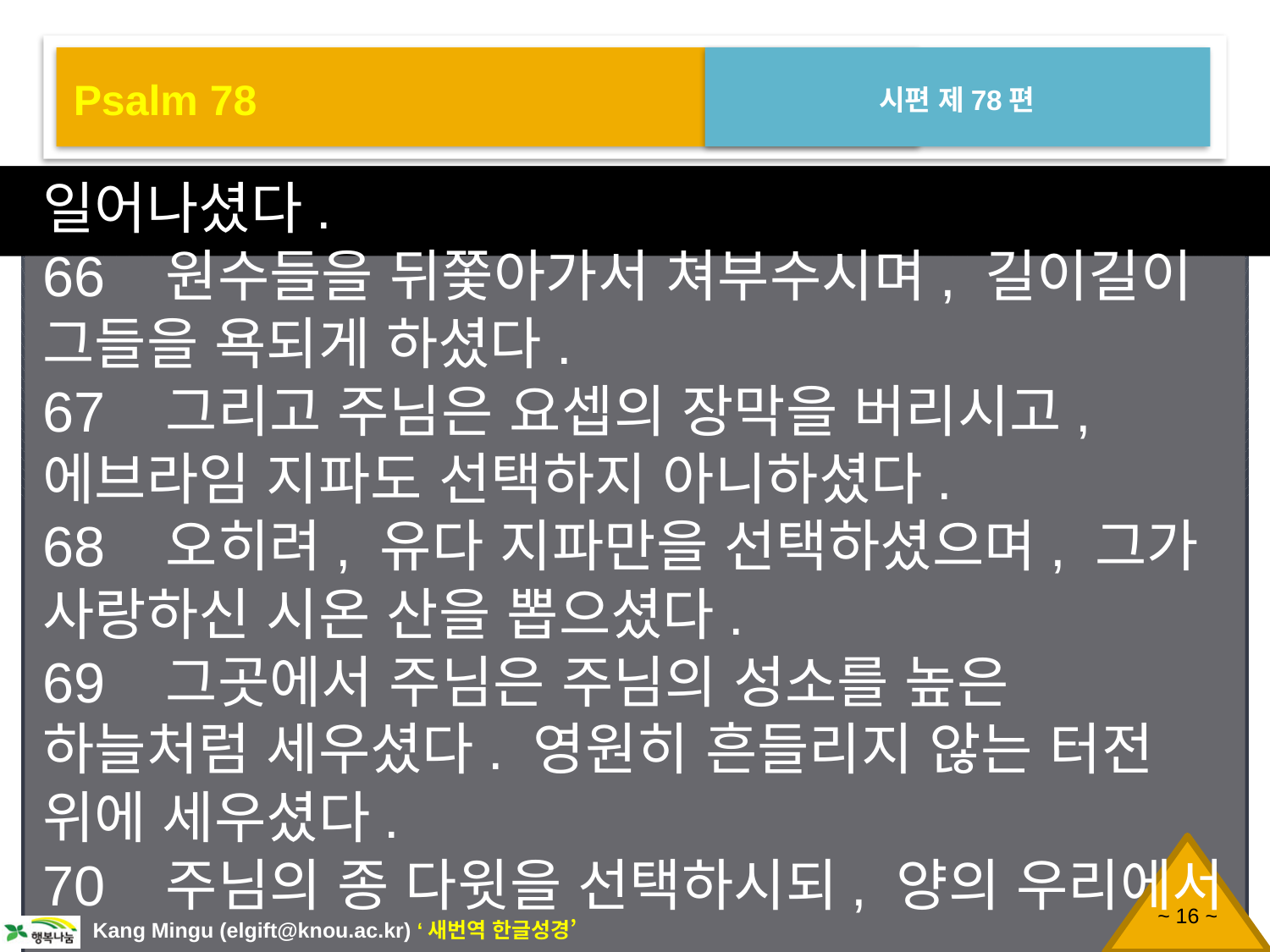

Psalm 78
시편 제78편
일어나셨다.
66   원수들을 뒤쫓아가서 쳐부수시며, 길이길이 그들을 욕되게 하셨다.
67   그리고 주님은 요셉의 장막을 버리시고, 에브라임 지파도 선택하지 아니하셨다.
68   오히려, 유다 지파만을 선택하셨으며, 그가 사랑하신 시온 산을 뽑으셨다.
69   그곳에서 주님은 주님의 성소를 높은 하늘처럼 세우셨다. 영원히 흔들리지 않는 터전 위에 세우셨다.
70   주님의 종 다윗을 선택하시되, 양의 우리에서